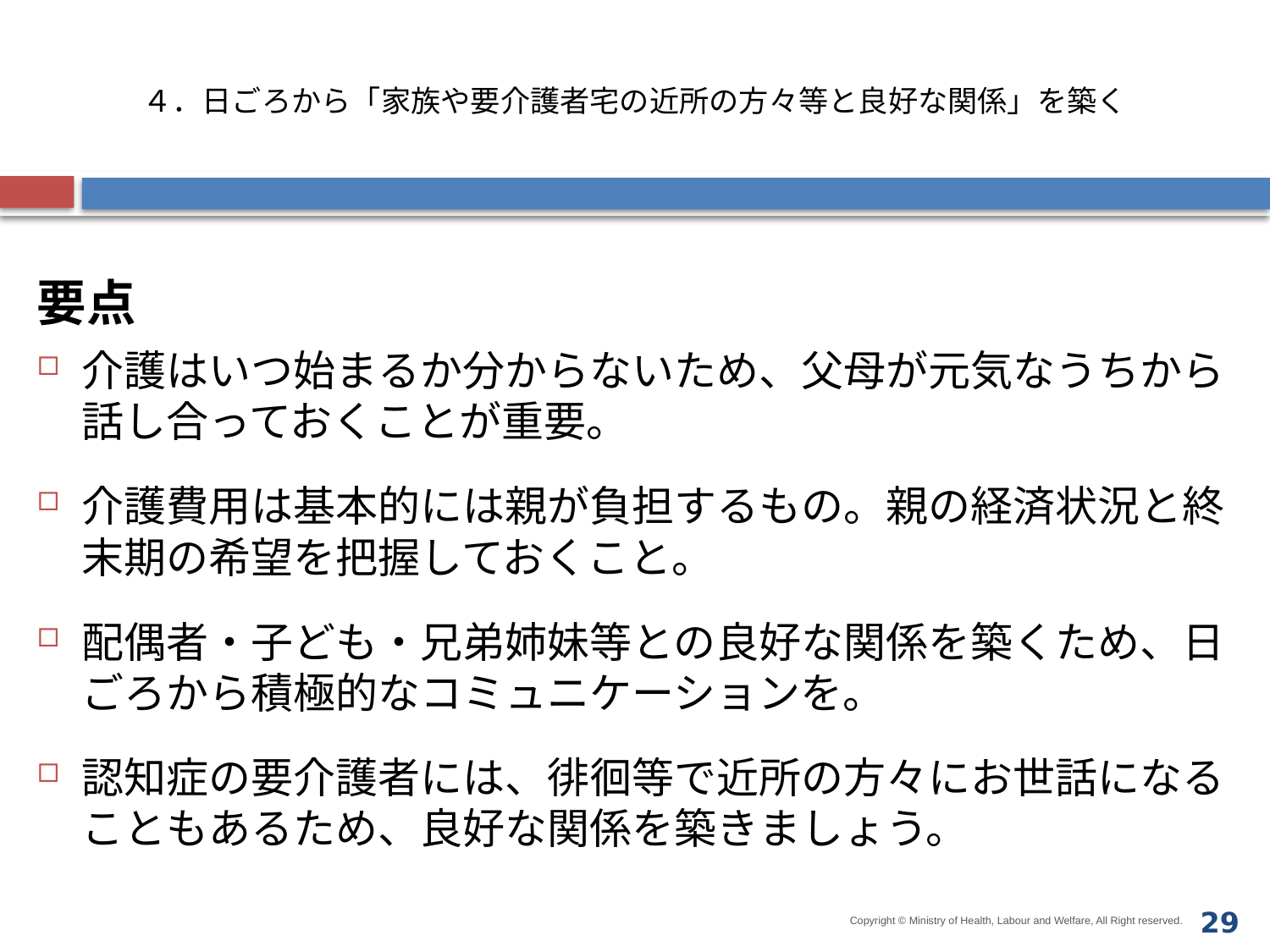

# ４．日ごろから「家族や要介護者宅の近所の方々等と良好な関係」を築く
要点
介護はいつ始まるか分からないため、父母が元気なうちから話し合っておくことが重要。
介護費用は基本的には親が負担するもの。親の経済状況と終末期の希望を把握しておくこと。
配偶者・子ども・兄弟姉妹等との良好な関係を築くため、日ごろから積極的なコミュニケーションを。
認知症の要介護者には、徘徊等で近所の方々にお世話になることもあるため、良好な関係を築きましょう。

29